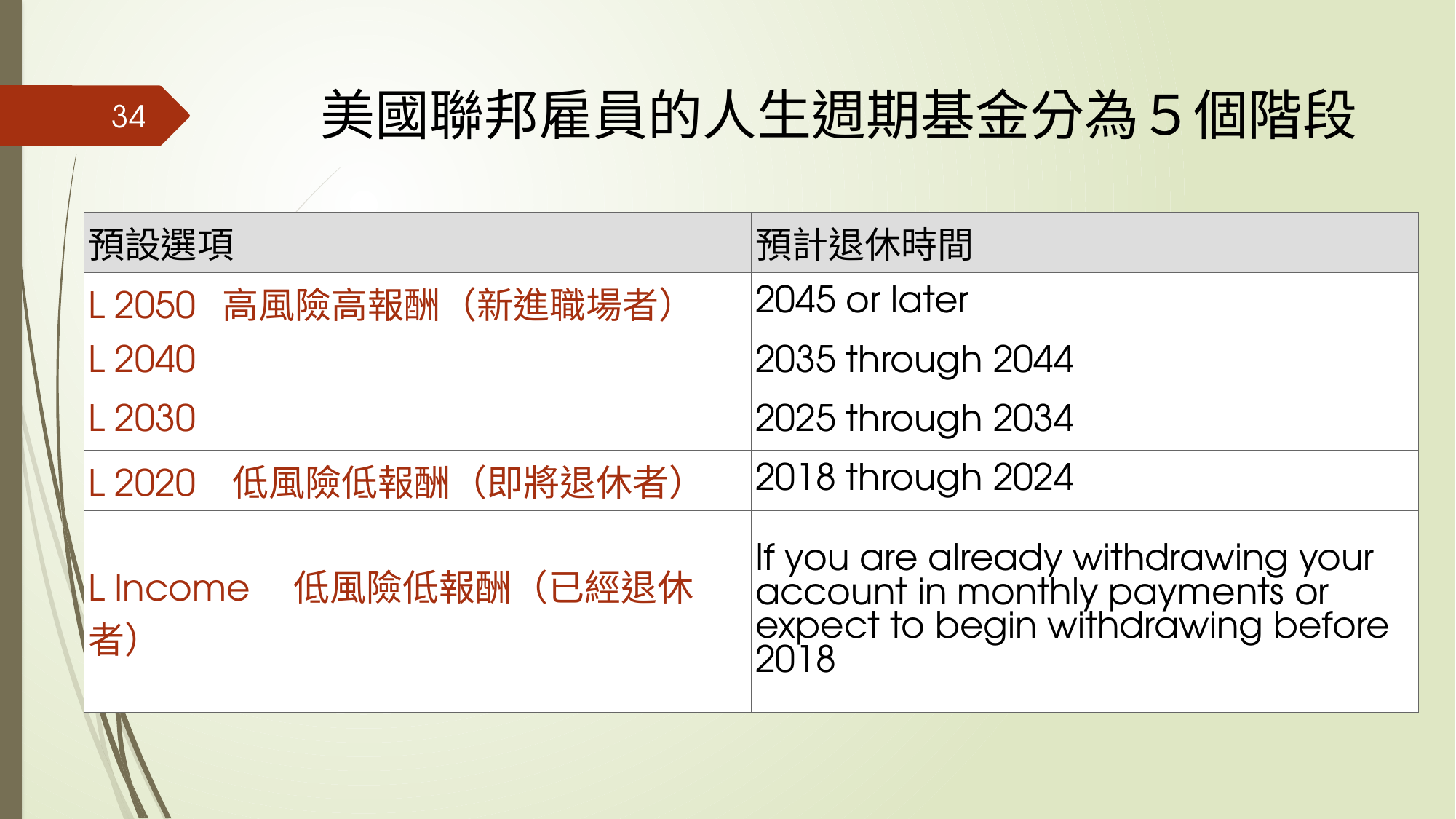

# 美國聯邦雇員的人生週期基金分為５個階段
34
| 預設選項 | 預計退休時間 |
| --- | --- |
| L 2050 高風險高報酬（新進職場者） | 2045 or later |
| L 2040 | 2035 through 2044 |
| L 2030 | 2025 through 2034 |
| L 2020 低風險低報酬（即將退休者） | 2018 through 2024 |
| L Income　低風險低報酬（已經退休者） | If you are already withdrawing your account in monthly payments or expect to begin withdrawing before 2018 |